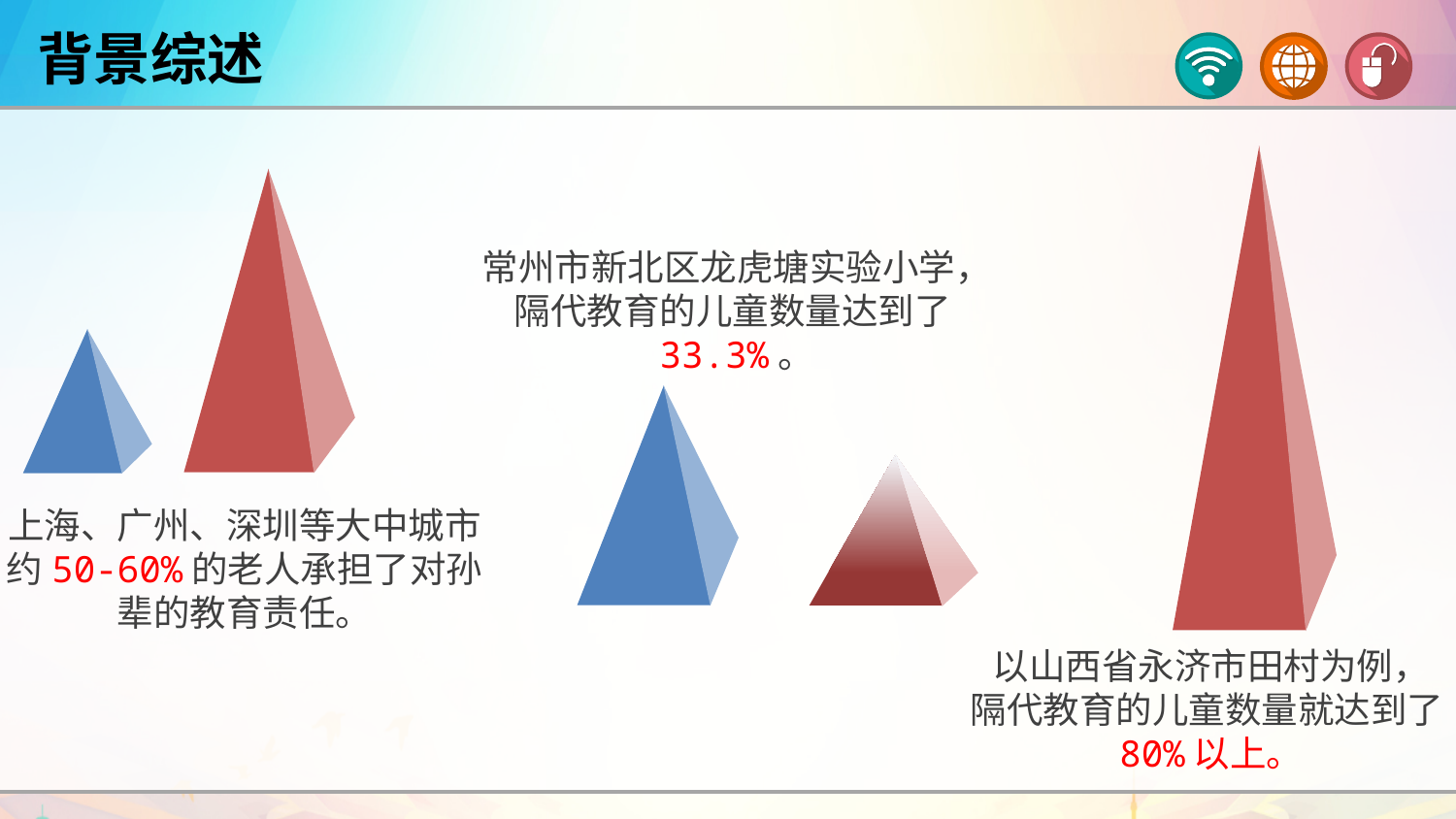

背景综述

常州市新北区龙虎塘实验小学，
隔代教育的儿童数量达到了33.3%。

上海、广州、深圳等大中城市约50-60%的老人承担了对孙辈的教育责任。
以山西省永济市田村为例，
隔代教育的儿童数量就达到了80%以上。